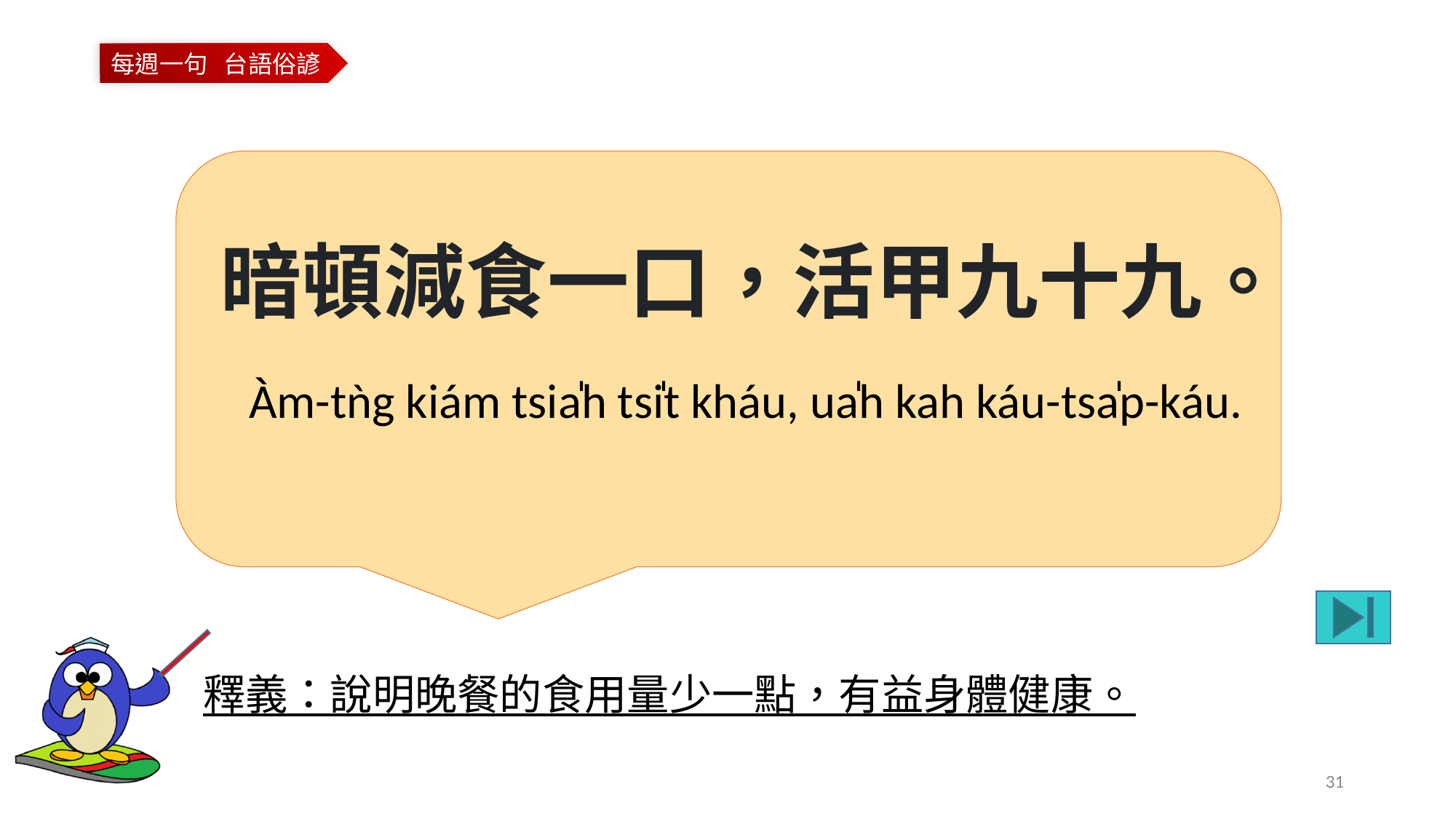

暗頓減食一口，活甲九十九。
Àm-tǹg kiám tsia̍h tsi̍t kháu, ua̍h kah káu-tsa̍p-káu.

釋義：說明晚餐的食用量少一點，有益身體健康。
31